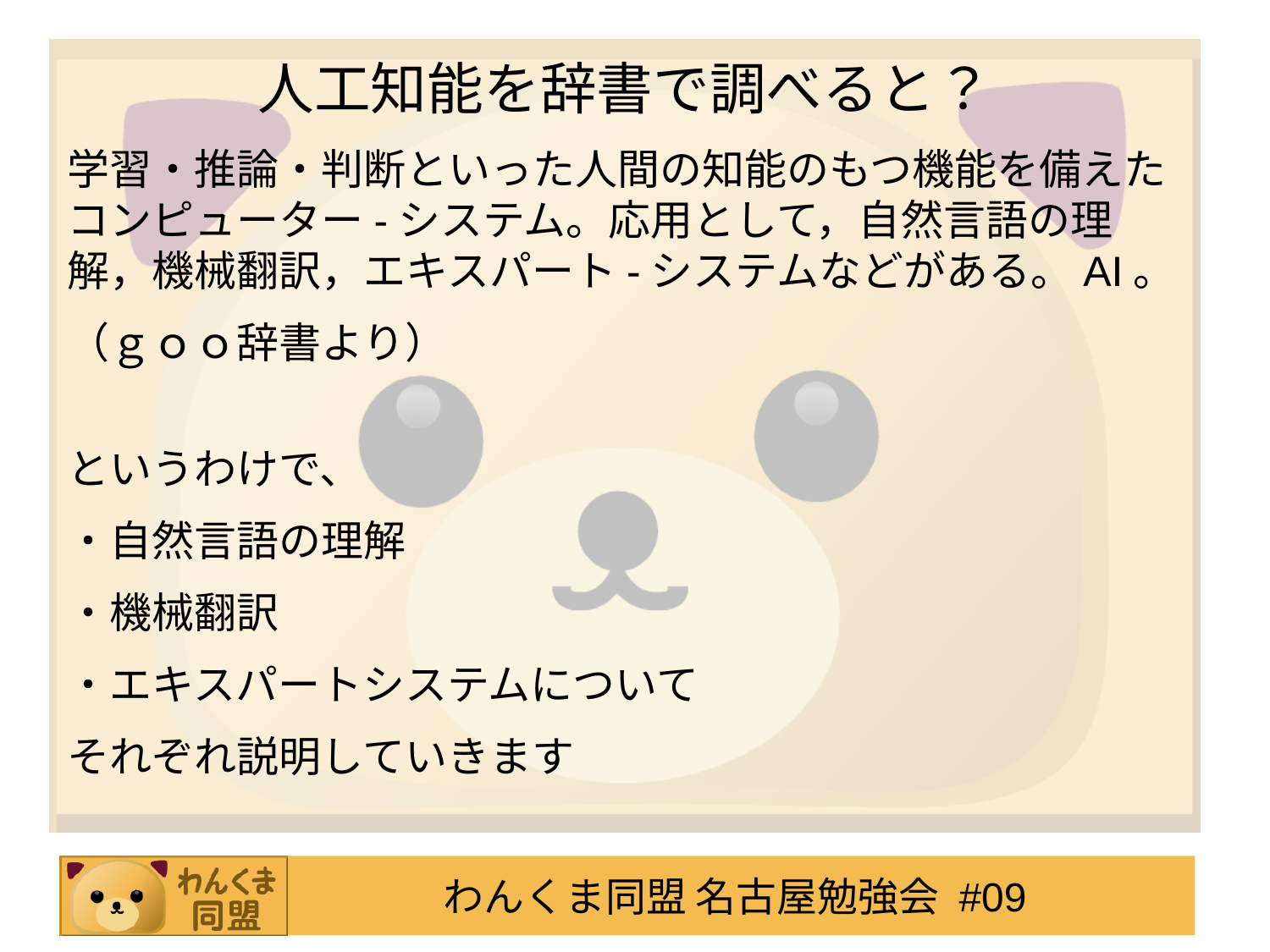

人工知能を辞書で調べると？
学習・推論・判断といった人間の知能のもつ機能を備えたコンピューター-システム。応用として，自然言語の理解，機械翻訳，エキスパート-システムなどがある。AI。
（ｇｏｏ辞書より）
というわけで、
・自然言語の理解
・機械翻訳
・エキスパートシステムについて
それぞれ説明していきます